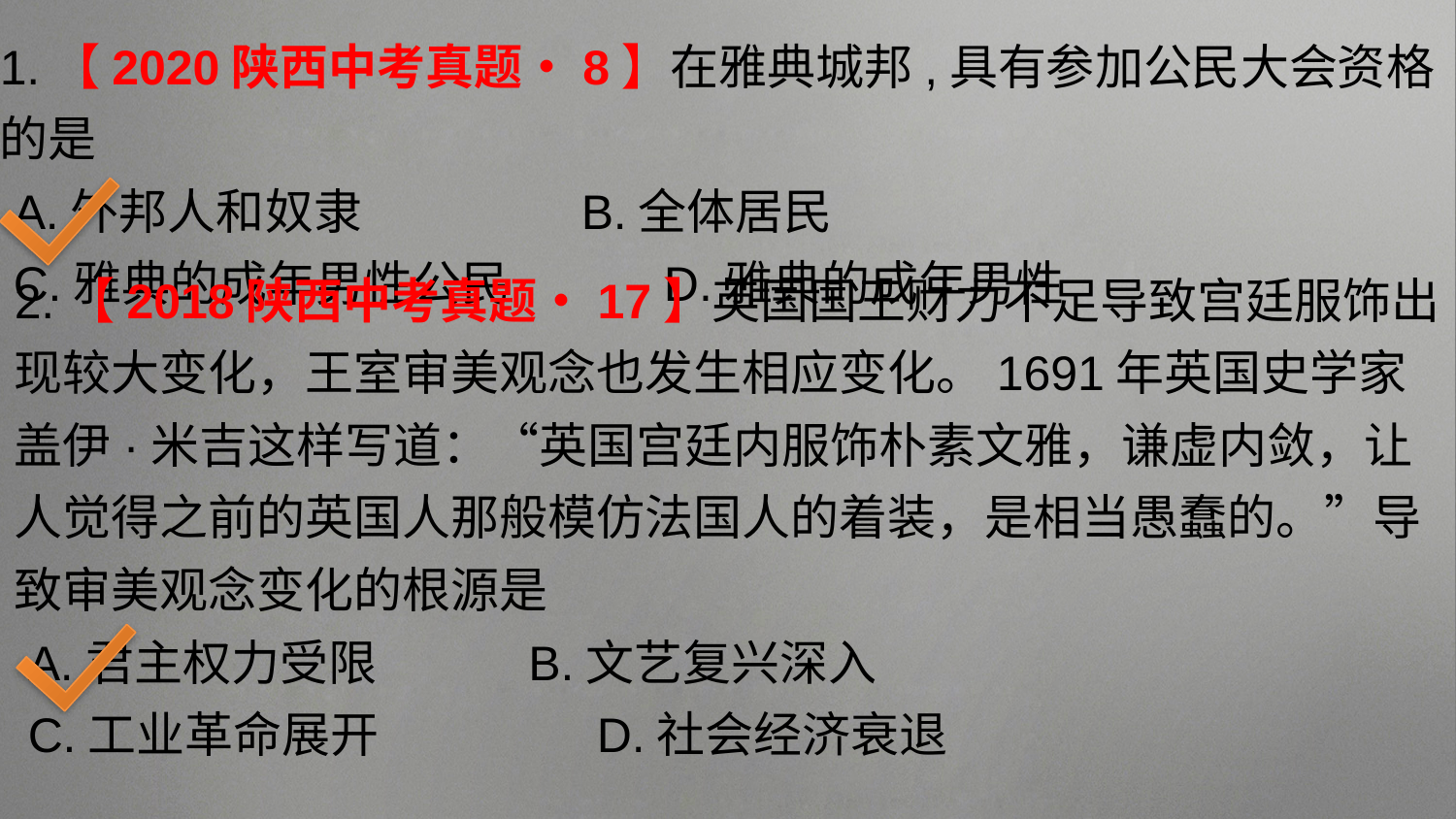

1.【2020陕西中考真题•8】在雅典城邦,具有参加公民大会资格的是
 A.外邦人和奴隶                   B.全体居民
 C.雅典的成年男性公民             D.雅典的成年男性

2.【2018陕西中考真题•17】英国国王财力不足导致宫廷服饰出现较大变化，王室审美观念也发生相应变化。1691年英国史学家盖伊·米吉这样写道：“英国宫廷内服饰朴素文雅，谦虚内敛，让人觉得之前的英国人那般模仿法国人的着装，是相当愚蠢的。”导致审美观念变化的根源是
 A.君主权力受限	      B.文艺复兴深入
 C.工业革命展开		D.社会经济衰退